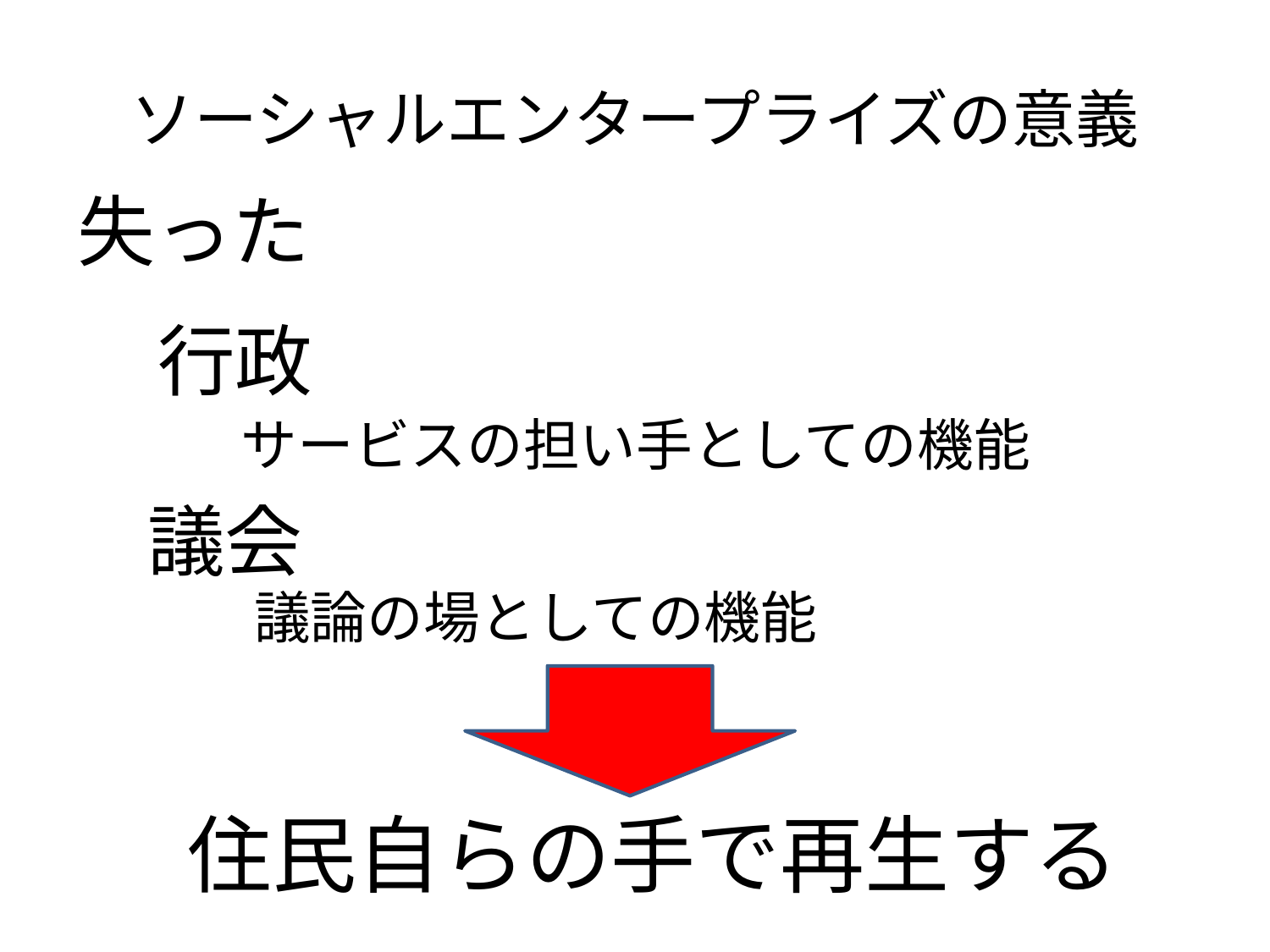

# ソーシャルエンタープライズの意義
失った
行政
　サービスの担い手としての機能
議会
　議論の場としての機能

住民自らの手で再生する